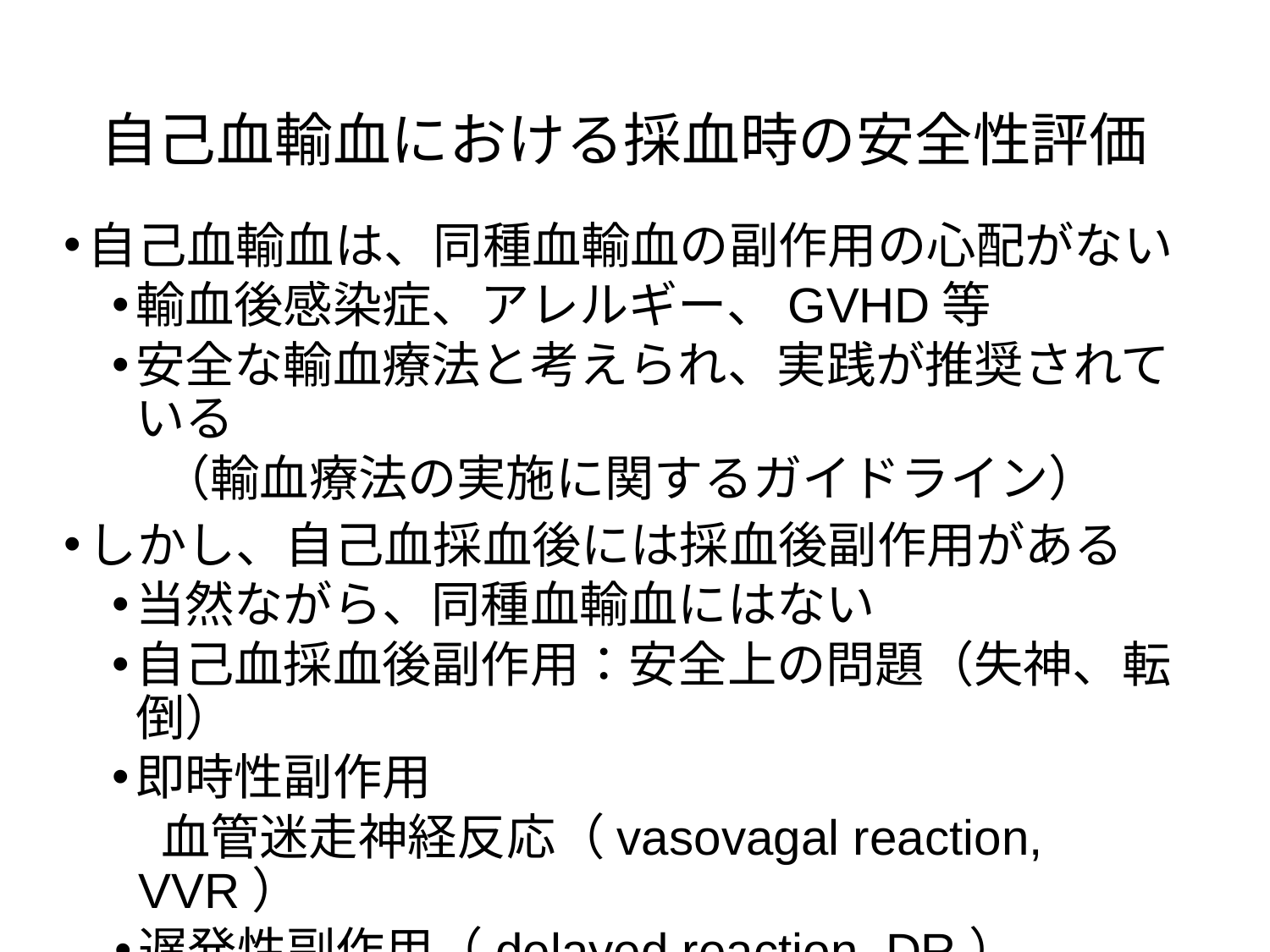

# 自己血輸血における採血時の安全性評価
自己血輸血は、同種血輸血の副作用の心配がない
輸血後感染症、アレルギー、GVHD等
安全な輸血療法と考えられ、実践が推奨されている
　（輸血療法の実施に関するガイドライン）
しかし、自己血採血後には採血後副作用がある
当然ながら、同種血輸血にはない
自己血採血後副作用：安全上の問題（失神、転倒）
即時性副作用
 血管迷走神経反応（vasovagal reaction, VVR）
遅発性副作用（delayed reaction, DR）